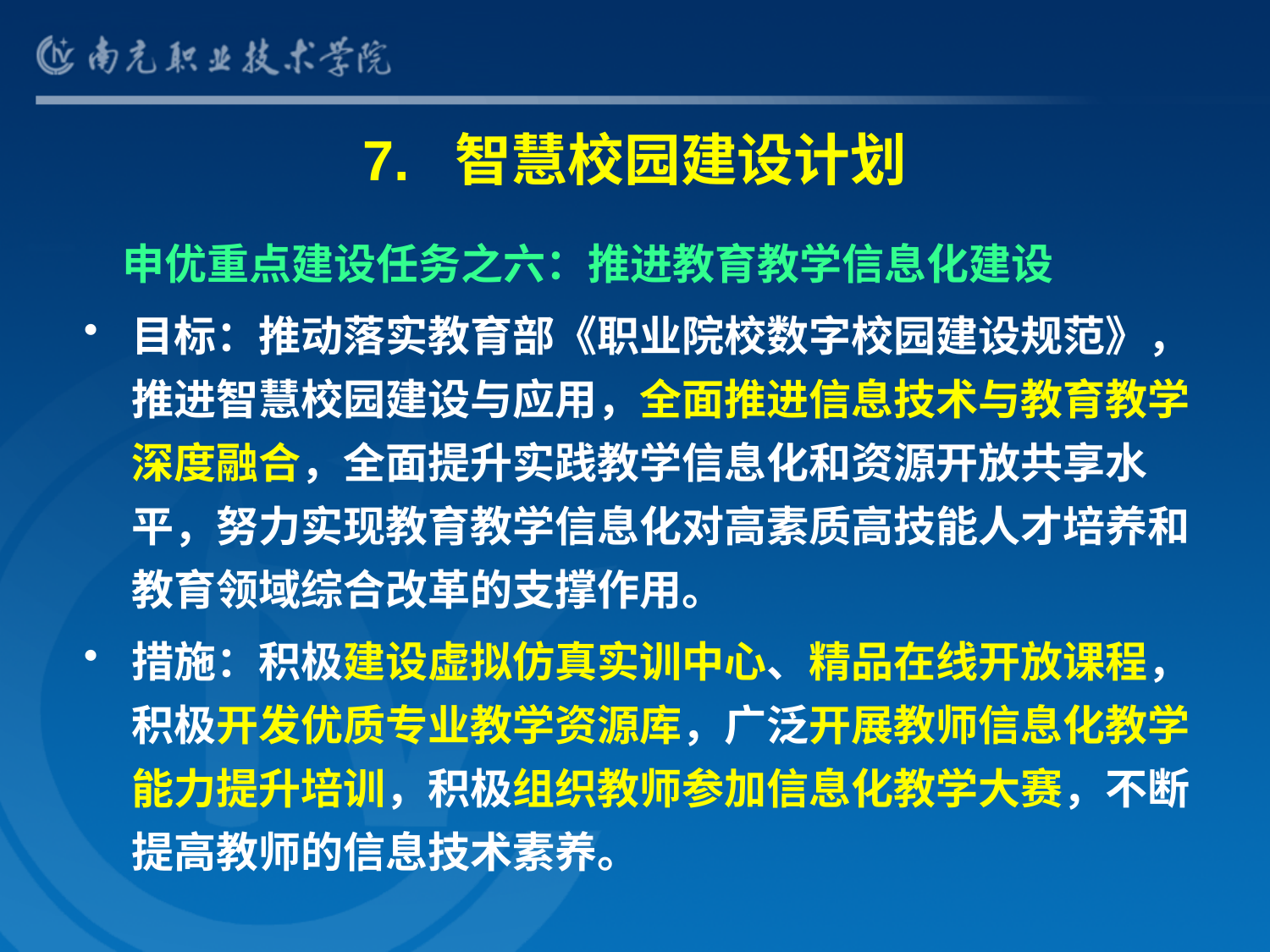

# 7.  智慧校园建设计划
   申优重点建设任务之六：推进教育教学信息化建设
目标：推动落实教育部《职业院校数字校园建设规范》，推进智慧校园建设与应用，全面推进信息技术与教育教学深度融合，全面提升实践教学信息化和资源开放共享水平，努力实现教育教学信息化对高素质高技能人才培养和教育领域综合改革的支撑作用。
措施：积极建设虚拟仿真实训中心、精品在线开放课程，积极开发优质专业教学资源库，广泛开展教师信息化教学能力提升培训，积极组织教师参加信息化教学大赛，不断提高教师的信息技术素养。